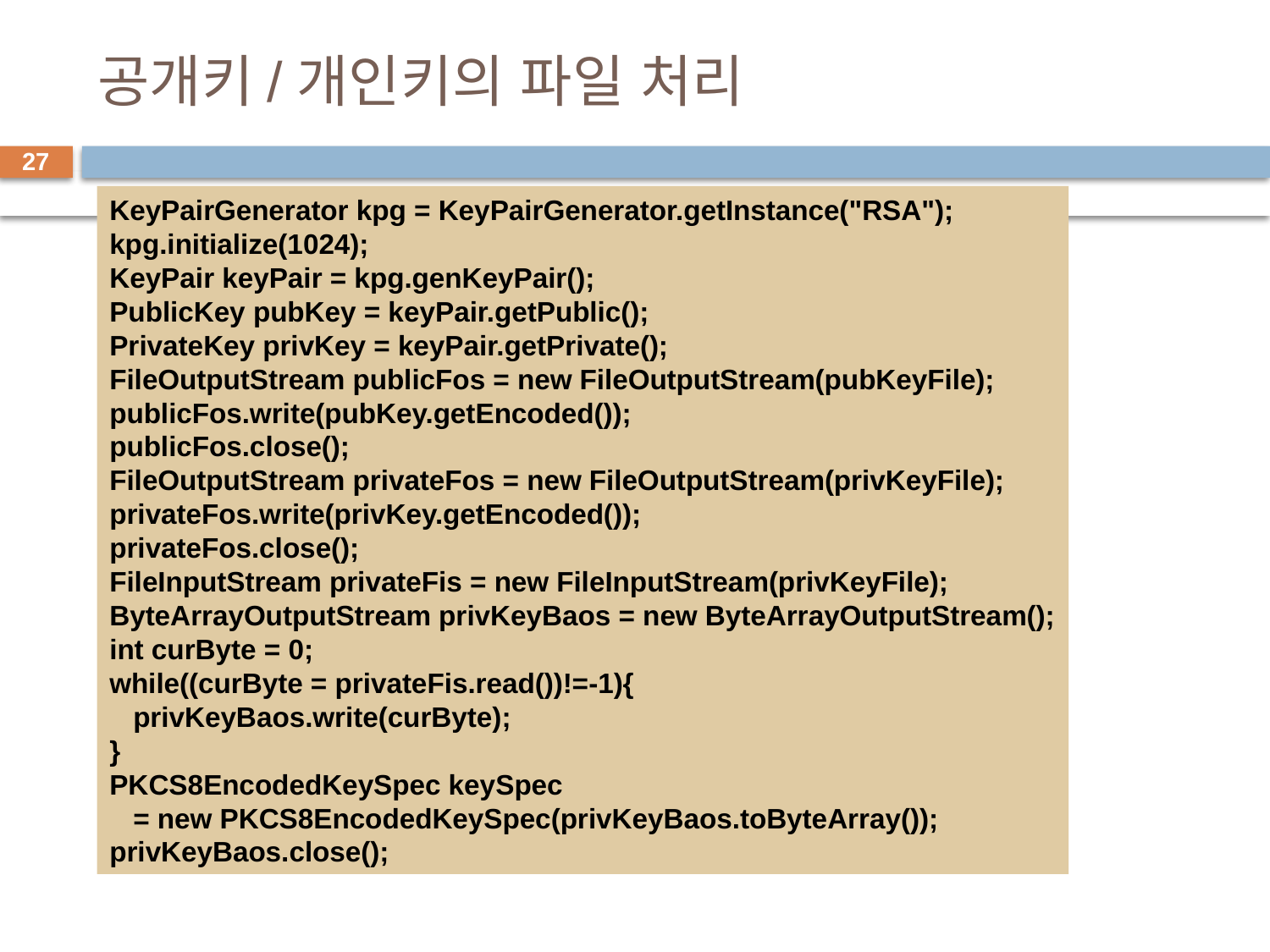

# 공개키/개인키의 파일 처리
27
KeyPairGenerator kpg = KeyPairGenerator.getInstance("RSA");
kpg.initialize(1024);
KeyPair keyPair = kpg.genKeyPair();
PublicKey pubKey = keyPair.getPublic();
PrivateKey privKey = keyPair.getPrivate();
FileOutputStream publicFos = new FileOutputStream(pubKeyFile);
publicFos.write(pubKey.getEncoded());
publicFos.close();
FileOutputStream privateFos = new FileOutputStream(privKeyFile);
privateFos.write(privKey.getEncoded());
privateFos.close();
FileInputStream privateFis = new FileInputStream(privKeyFile);
ByteArrayOutputStream privKeyBaos = new ByteArrayOutputStream();
int curByte = 0;
while((curByte = privateFis.read())!=-1){
   privKeyBaos.write(curByte);
}
PKCS8EncodedKeySpec keySpec
   = new PKCS8EncodedKeySpec(privKeyBaos.toByteArray());
privKeyBaos.close();